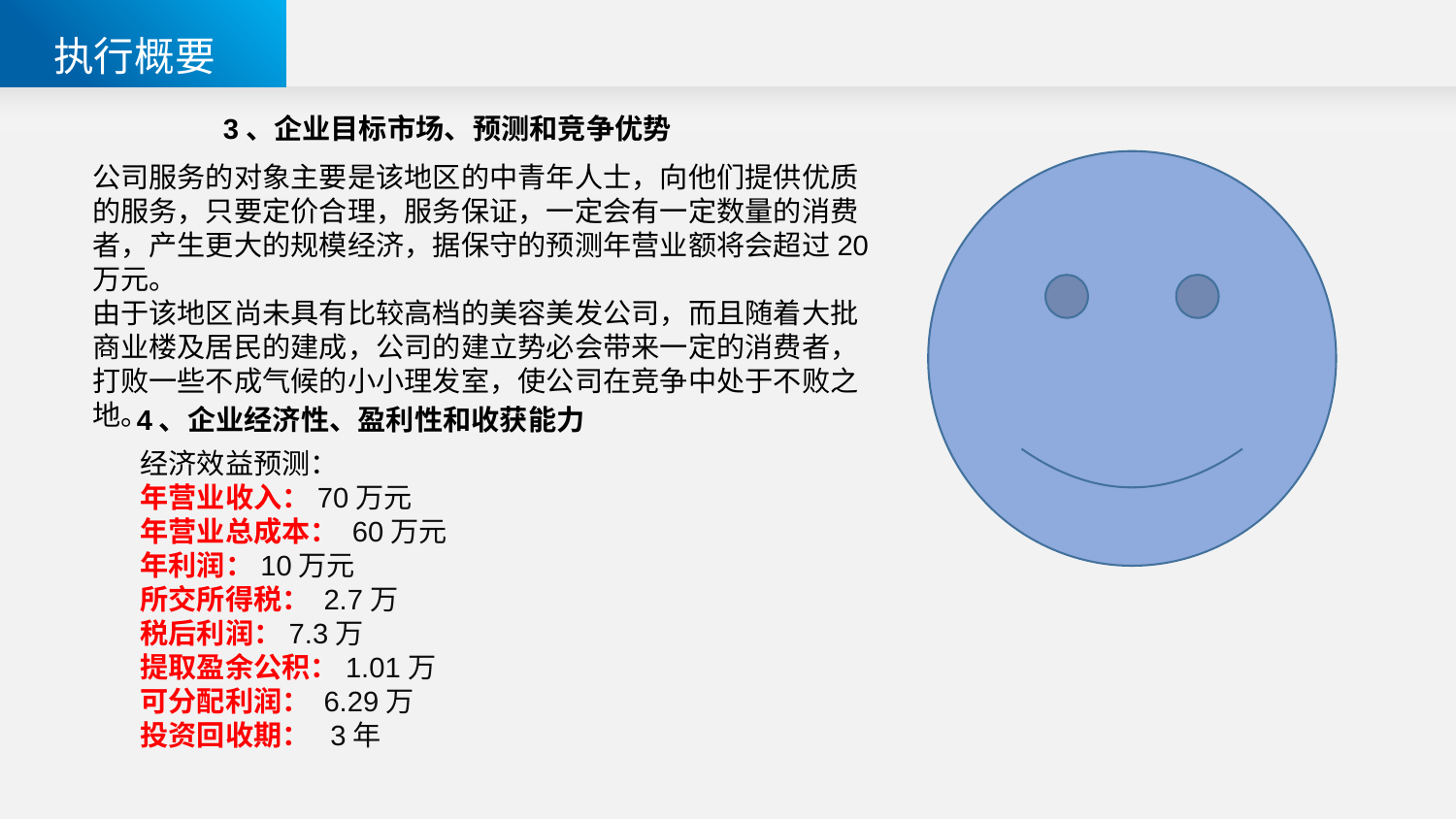

执行概要
3、企业目标市场、预测和竞争优势

公司服务的对象主要是该地区的中青年人士，向他们提供优质的服务，只要定价合理，服务保证，一定会有一定数量的消费者，产生更大的规模经济，据保守的预测年营业额将会超过20万元。
由于该地区尚未具有比较高档的美容美发公司，而且随着大批商业楼及居民的建成，公司的建立势必会带来一定的消费者，打败一些不成气候的小小理发室，使公司在竞争中处于不败之地。

4、企业经济性、盈利性和收获能力
经济效益预测：
年营业收入：70万元
年营业总成本： 60万元
年利润：10万元
所交所得税： 2.7万
税后利润：7.3万
提取盈余公积：1.01万
可分配利润： 6.29万
投资回收期：  3年